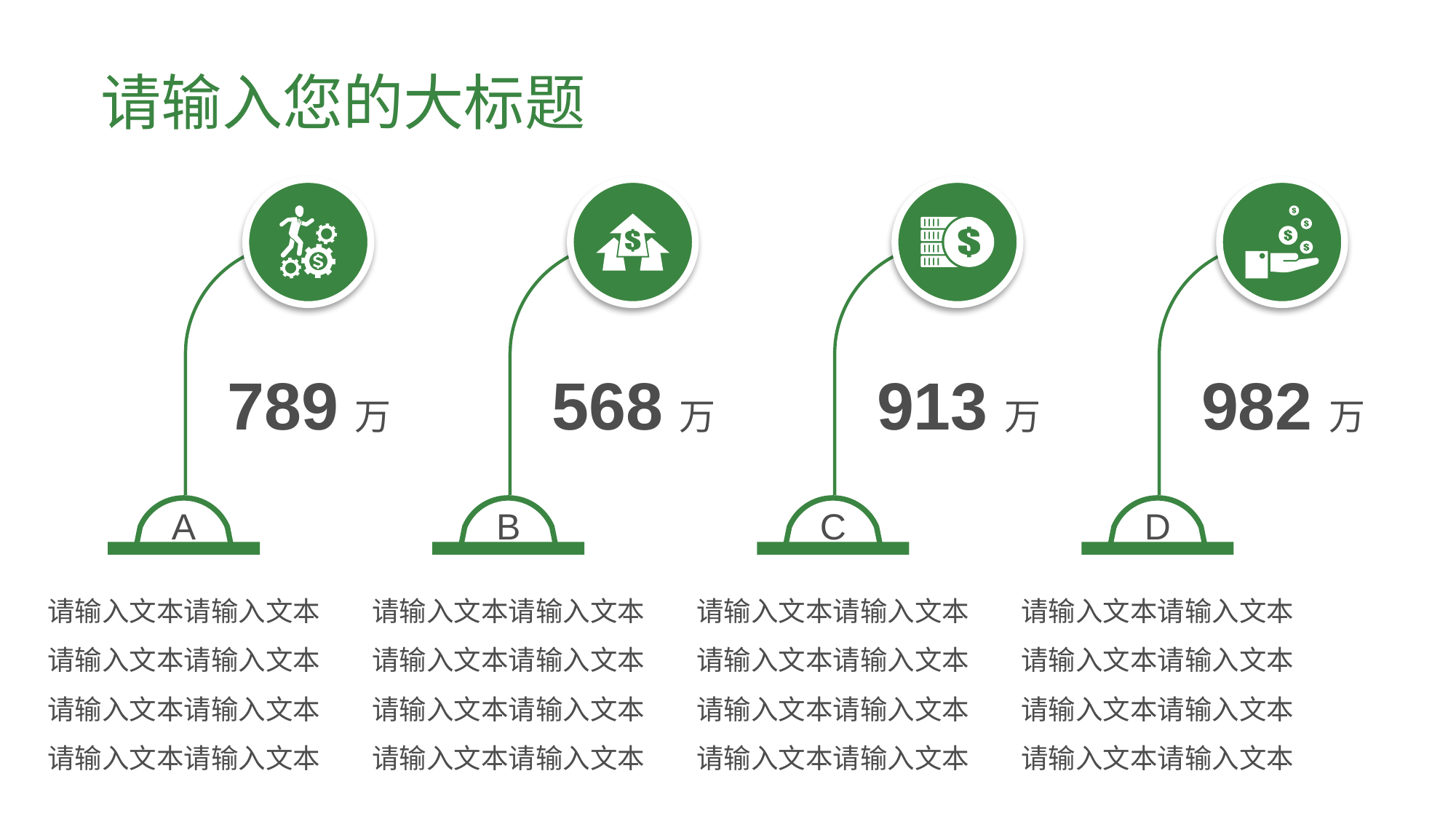

# 请输入您的大标题

789万
568万
913万
982万
A
B
C
D
请输入文本请输入文本请输入文本请输入文本请输入文本请输入文本请输入文本请输入文本
请输入文本请输入文本请输入文本请输入文本请输入文本请输入文本请输入文本请输入文本
请输入文本请输入文本请输入文本请输入文本请输入文本请输入文本请输入文本请输入文本
请输入文本请输入文本请输入文本请输入文本请输入文本请输入文本请输入文本请输入文本